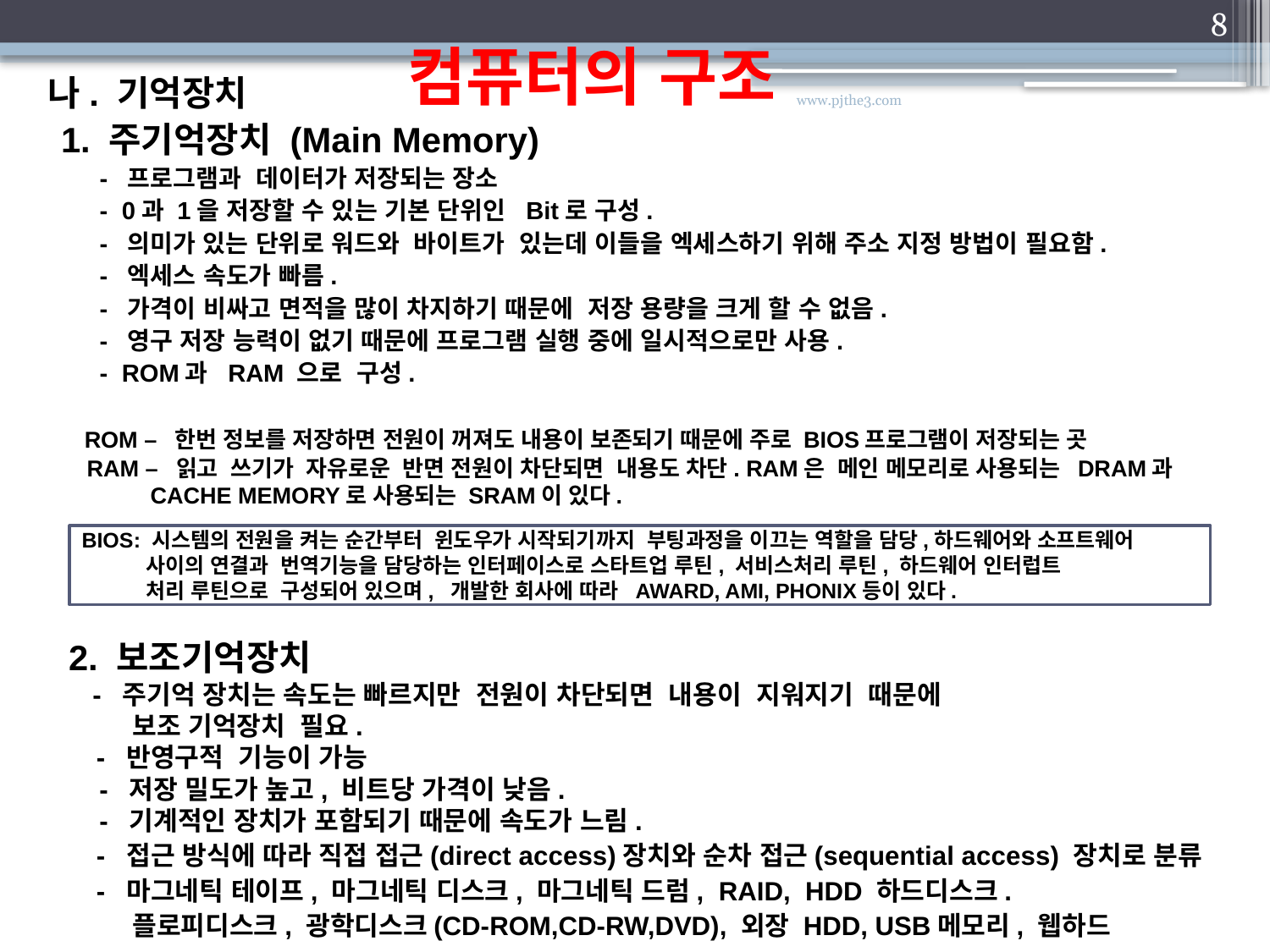

8
 컴퓨터의 구조
 나. 기억장치
    1. 주기억장치 (Main Memory)
          -  프로그램과  데이터가 저장되는 장소
          -  0과 1을 저장할 수 있는 기본 단위인  Bit로 구성.
          -  의미가 있는 단위로 워드와  바이트가  있는데 이들을 엑세스하기 위해 주소 지정 방법이 필요함.
          -  엑세스 속도가 빠름.
          -  가격이 비싸고 면적을 많이 차지하기 때문에  저장 용량을 크게 할 수 없음.
          -  영구 저장 능력이 없기 때문에 프로그램 실행 중에 일시적으로만 사용.
          -  ROM과  RAM 으로  구성.

       ROM –  한번 정보를 저장하면 전원이 꺼져도 내용이 보존되기 때문에 주로 BIOS프로그램이 저장되는 곳
         RAM –  읽고  쓰기가  자유로운  반면 전원이 차단되면  내용도 차단. RAM은  메인 메모리로 사용되는  DRAM과
                   CACHE MEMORY로 사용되는 SRAM이 있다.

    2. 보조기억장치
         -  주기억 장치는 속도는 빠르지만  전원이 차단되면  내용이  지워지기  때문에
             보조 기억장치  필요.
         -  반영구적  기능이 가능
    -  저장 밀도가 높고, 비트당 가격이 낮음.
    -  기계적인 장치가 포함되기 때문에 속도가 느림.
         -  접근 방식에 따라 직접 접근(direct access)장치와 순차 접근(sequential access) 장치로 분류
         -  마그네틱 테이프, 마그네틱 디스크, 마그네틱 드럼,  RAID,  HDD 하드디스크.
             플로피디스크, 광학디스크(CD-ROM,CD-RW,DVD), 외장 HDD, USB메모리, 웹하드
www.pjthe3.com
BIOS: 시스템의 전원을 켜는 순간부터  윈도우가 시작되기까지  부팅과정을 이끄는 역할을 담당,하드웨어와 소프트웨어
          사이의 연결과  번역기능을 담당하는 인터페이스로 스타트업 루틴, 서비스처리 루틴, 하드웨어 인터럽트
          처리 루틴으로  구성되어 있으며,  개발한 회사에 따라  AWARD, AMI, PHONIX등이 있다.